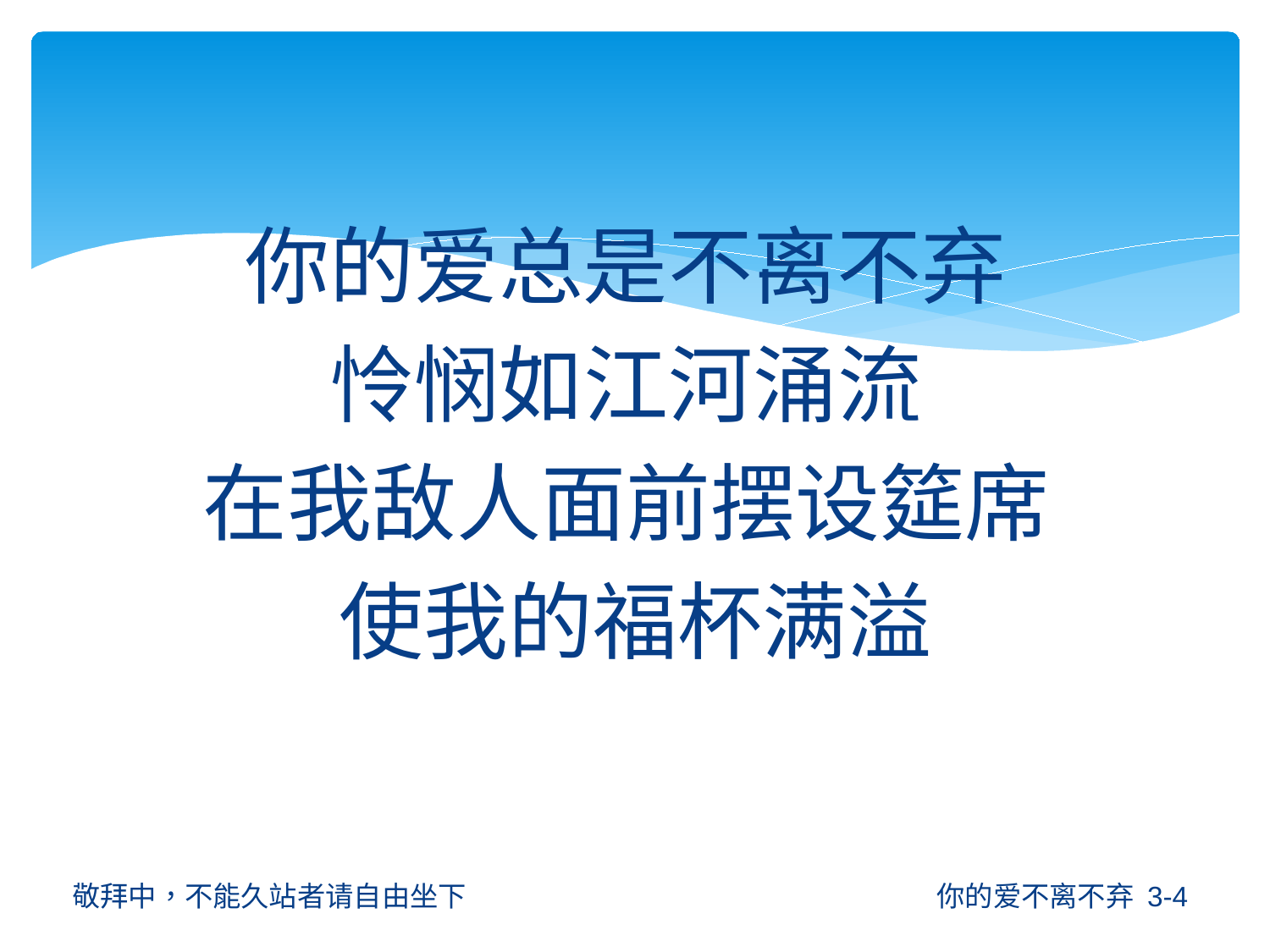

你的爱总是不离不弃
怜悯如江河涌流
在我敌人面前摆设筵席
使我的福杯满溢

敬拜中，不能久站者请自由坐下
你的爱不离不弃 3-4